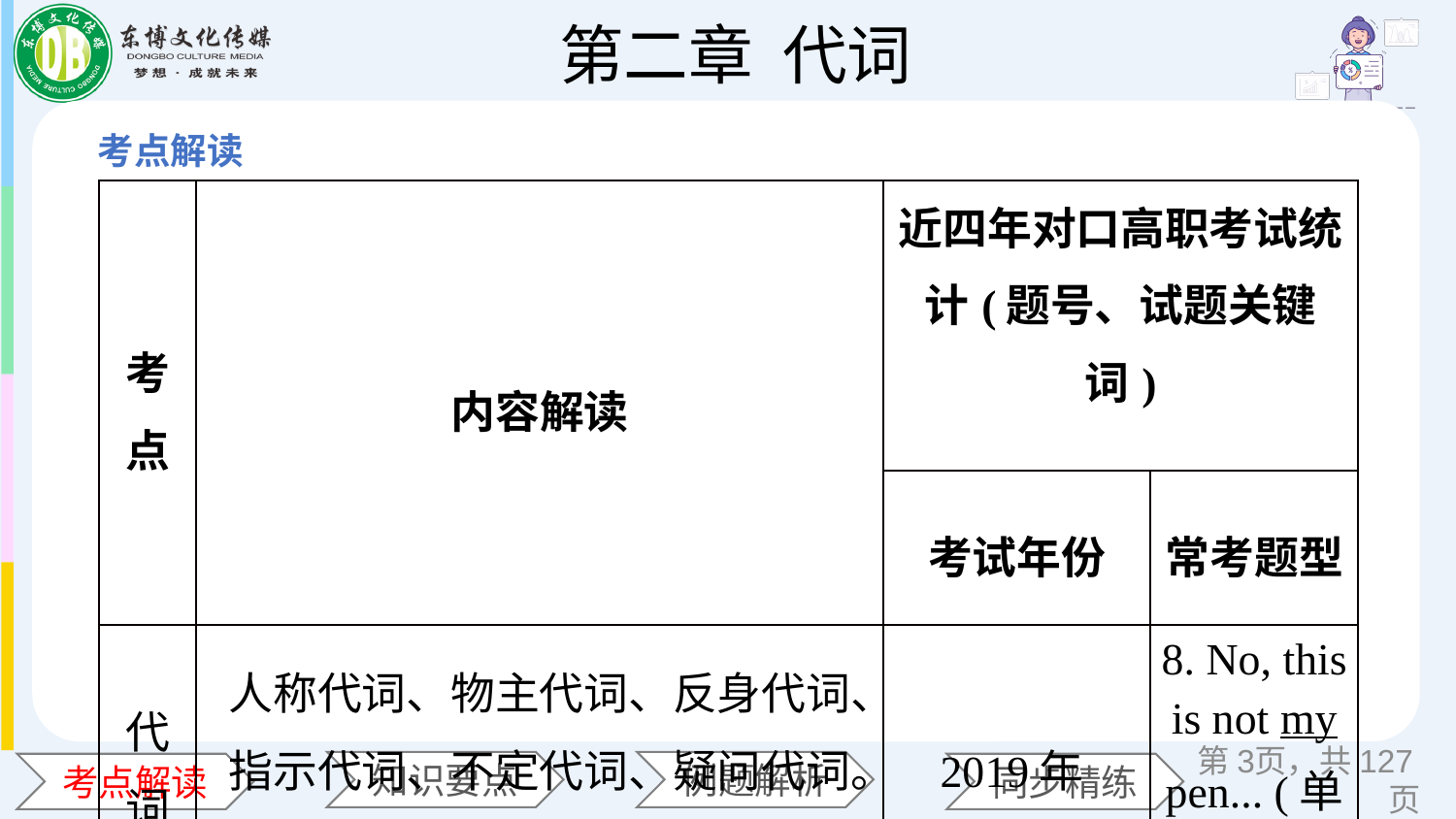

| 考点 | 内容解读 | 近四年对口高职考试统计(题号、试题关键词) |  |
| --- | --- | --- | --- |
|  |  | 考试年份 | 常考题型 |
| 代词 | 人称代词、物主代词、反身代词、指示代词、不定代词、疑问代词。重点考查人称代词和不定代词的 | 2019年 | 8. No, this is not my pen... (单项选择) |
第3页，共127页